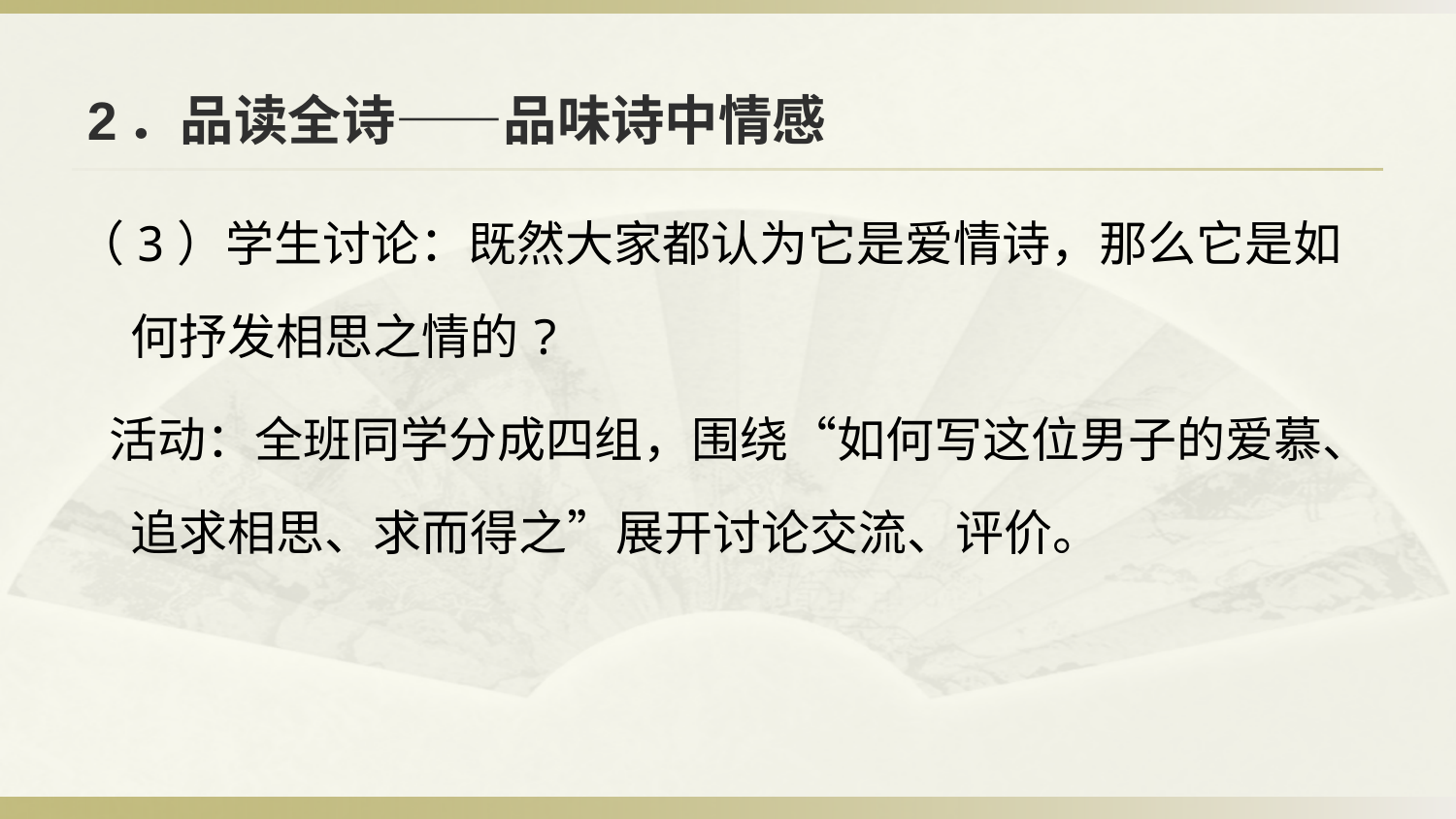

# 2．品读全诗——品味诗中情感
（3）学生讨论：既然大家都认为它是爱情诗，那么它是如何抒发相思之情的?
  活动：全班同学分成四组，围绕“如何写这位男子的爱慕、追求相思、求而得之”展开讨论交流、评价。